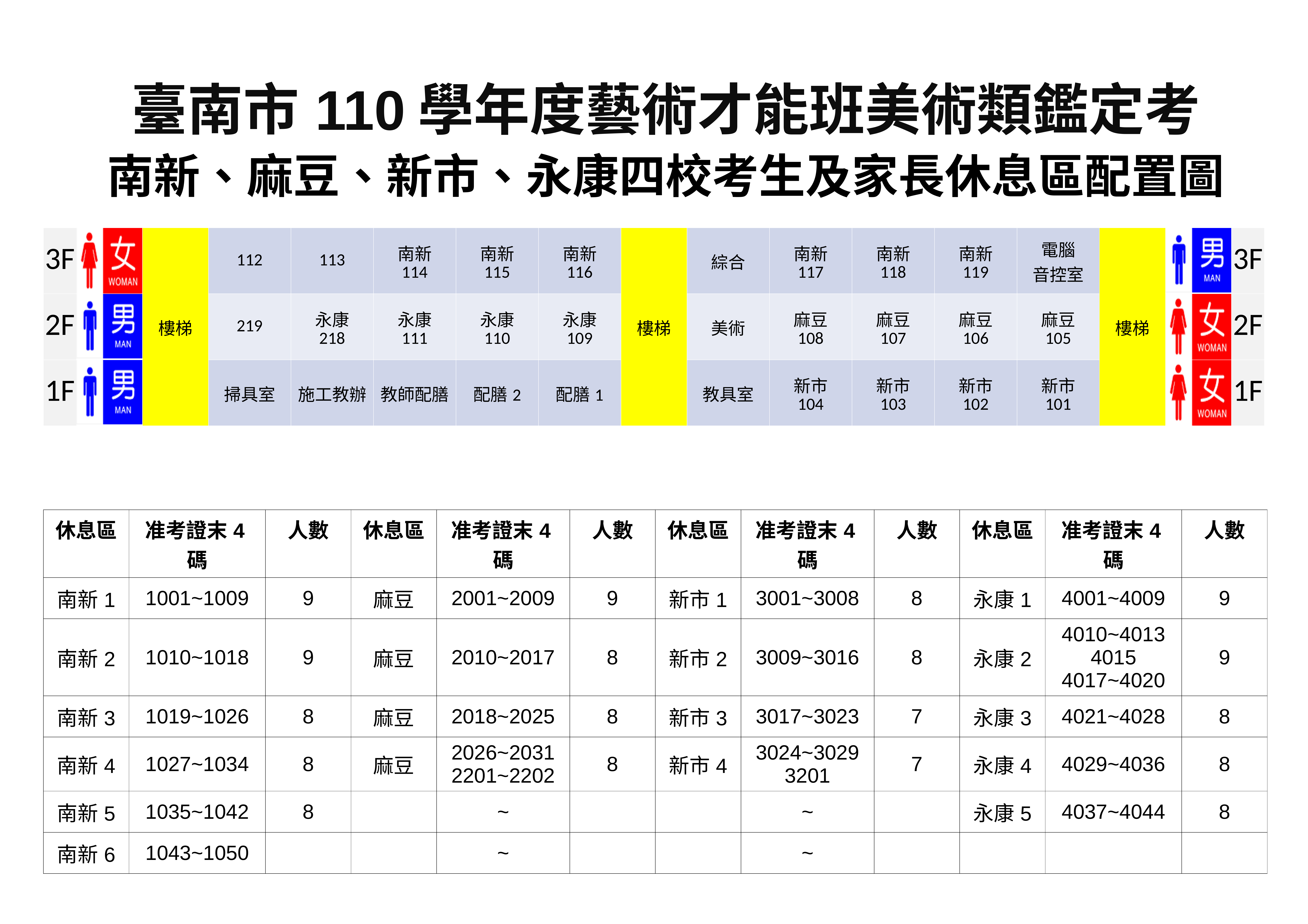

# 臺南市110學年度藝術才能班美術類鑑定考 南新、麻豆、新市、永康四校考生及家長休息區配置圖
| 3F |  | 樓梯 | 112 | 113 | 南新 114 | 南新 115 | 南新 116 | 樓梯 | 綜合 | 南新 117 | 南新 118 | 南新 119 | 電腦 音控室 | 樓梯 |  | 3F |
| --- | --- | --- | --- | --- | --- | --- | --- | --- | --- | --- | --- | --- | --- | --- | --- | --- |
| 2F |  |  | 219 | 永康 218 | 永康 111 | 永康 110 | 永康 109 |  | 美術 | 麻豆 108 | 麻豆 107 | 麻豆 106 | 麻豆 105 |  |  | 2F |
| 1F |  |  | 掃具室 | 施工教辦 | 教師配膳 | 配膳2 | 配膳1 |  | 教具室 | 新市 104 | 新市 103 | 新市 102 | 新市 101 |  |  | 1F |
| 休息區 | 准考證末4碼 | 人數 | 休息區 | 准考證末4碼 | 人數 | 休息區 | 准考證末4碼 | 人數 | 休息區 | 准考證末4碼 | 人數 |
| --- | --- | --- | --- | --- | --- | --- | --- | --- | --- | --- | --- |
| 南新1 | 1001~1009 | 9 | 麻豆 | 2001~2009 | 9 | 新市1 | 3001~3008 | 8 | 永康1 | 4001~4009 | 9 |
| 南新2 | 1010~1018 | 9 | 麻豆 | 2010~2017 | 8 | 新市2 | 3009~3016 | 8 | 永康2 | 4010~4013 4015 4017~4020 | 9 |
| 南新3 | 1019~1026 | 8 | 麻豆 | 2018~2025 | 8 | 新市3 | 3017~3023 | 7 | 永康3 | 4021~4028 | 8 |
| 南新4 | 1027~1034 | 8 | 麻豆 | 2026~2031 2201~2202 | 8 | 新市4 | 3024~3029 3201 | 7 | 永康4 | 4029~4036 | 8 |
| 南新5 | 1035~1042 | 8 |  | ~ |  |  | ~ |  | 永康5 | 4037~4044 | 8 |
| 南新6 | 1043~1050 |  |  | ~ |  |  | ~ |  |  |  |  |